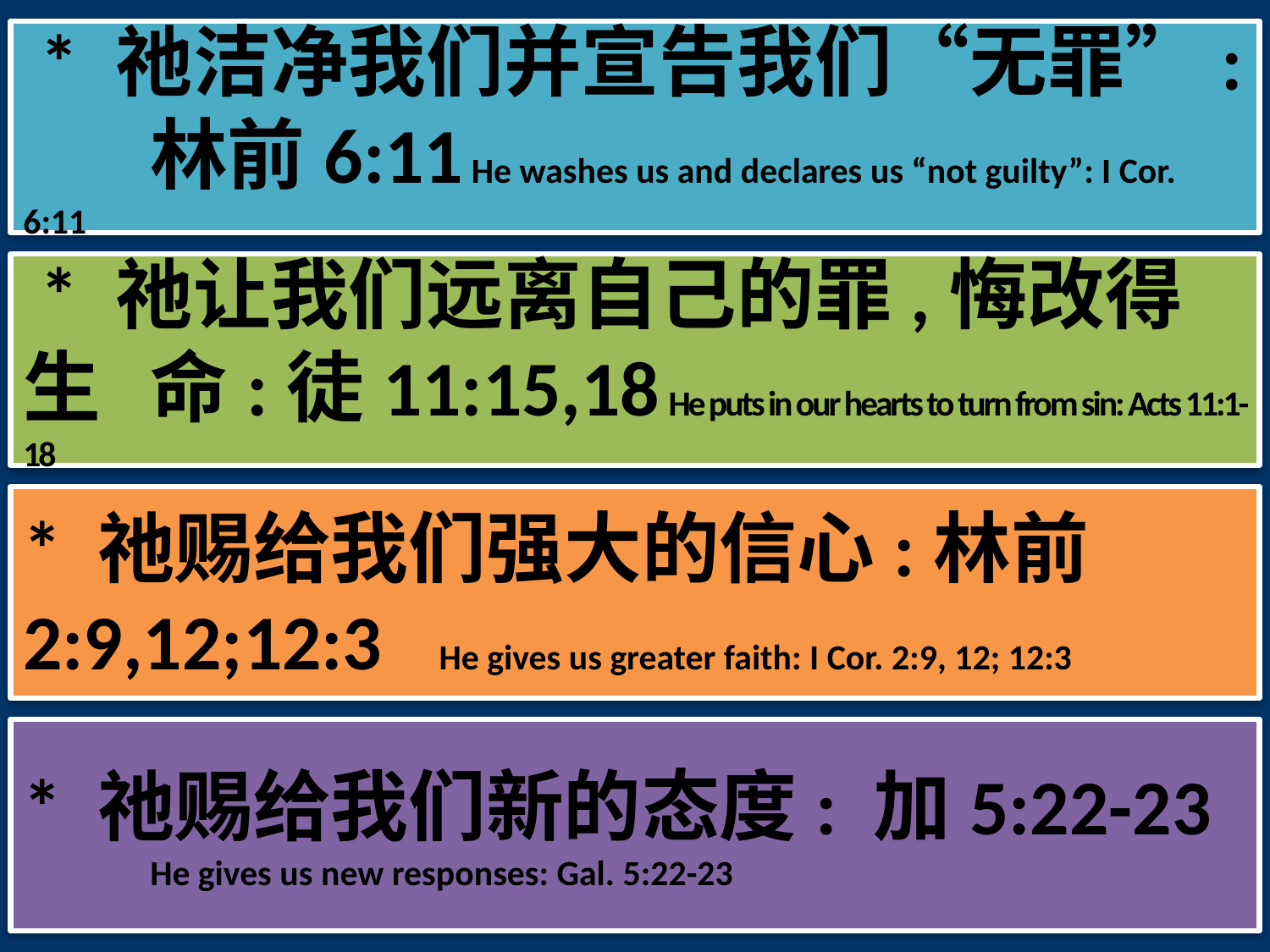

* 祂洁净我们并宣告我们“无罪”:	林前6:11 He washes us and declares us “not guilty”: I Cor. 6:11
 * 祂让我们远离自己的罪,悔改得生	命:徒11:15,18 He puts in our hearts to turn from sin: Acts 11:1- 18
* 祂赐给我们强大的信心:林前	2:9,12;12:3       He gives us greater faith: I Cor. 2:9, 12; 12:3
* 祂赐给我们新的态度: 加5:22-23
	He gives us new responses: Gal. 5:22-23